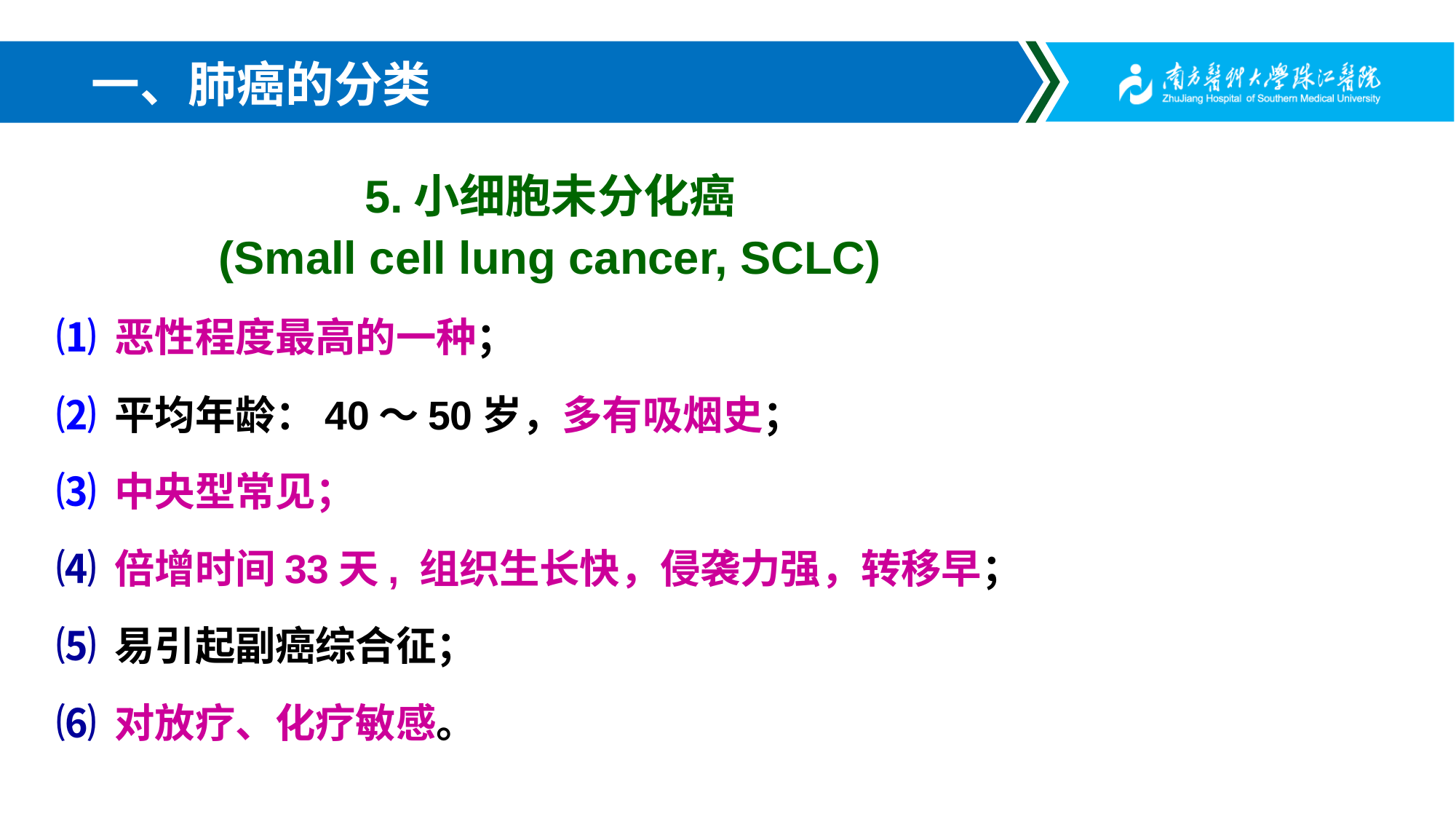

# 一、肺癌的分类
5.小细胞未分化癌
(Small cell lung cancer, SCLC)
⑴ 恶性程度最高的一种；
⑵ 平均年龄：40～50岁，多有吸烟史；
⑶ 中央型常见；
⑷ 倍增时间33天, 组织生长快，侵袭力强，转移早；
⑸ 易引起副癌综合征；
⑹ 对放疗、化疗敏感。